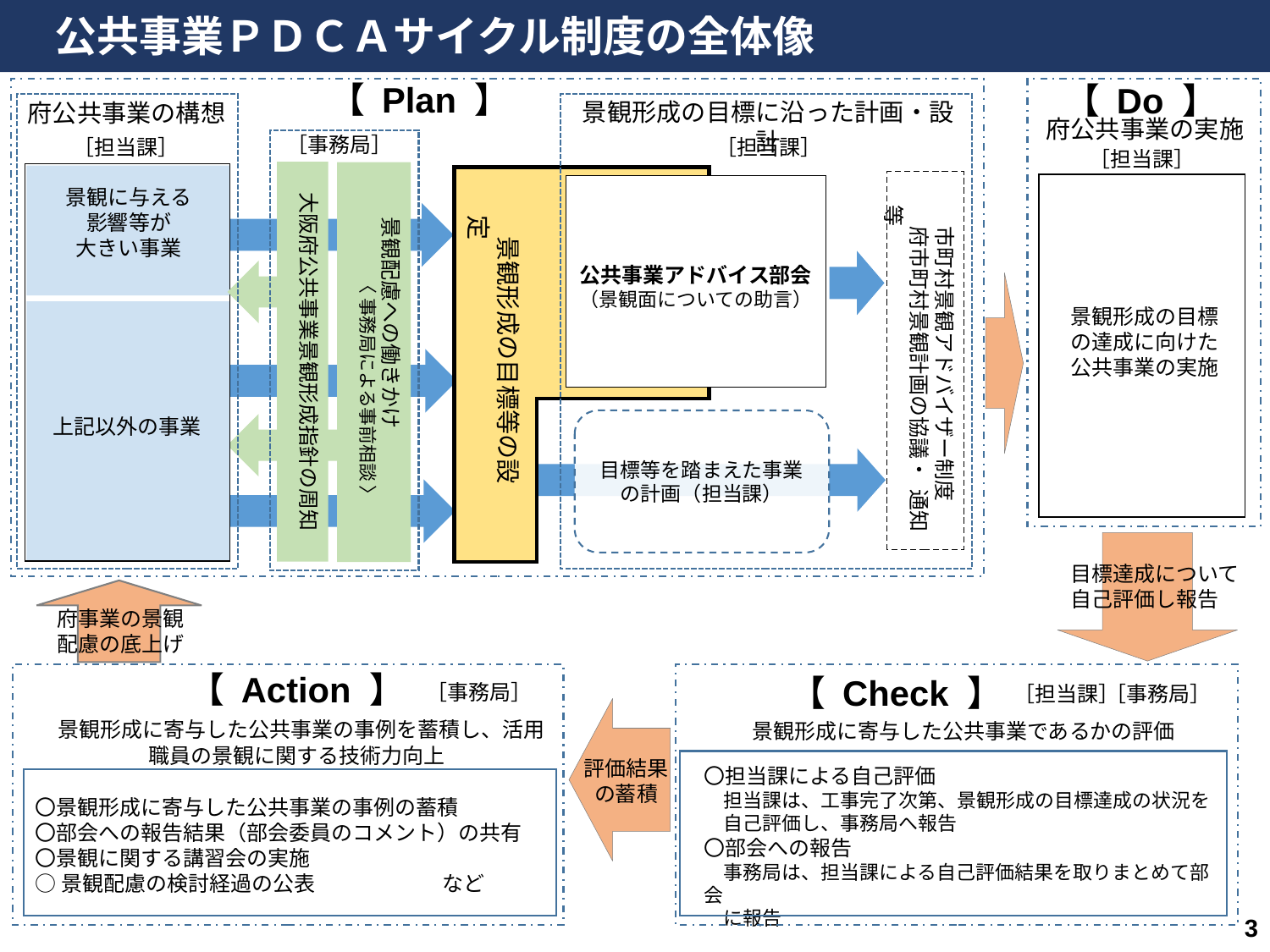

公共事業ＰＤＣＡサイクル制度の全体像
【 Plan 】
【 Do 】

景観形成の目標に沿った計画・設計
府公共事業の構想

府公共事業の実施
［事務局］
［担当課］
［担当課］

［担当課］
大阪府公共事業景観形成指針の周知
　　景観配慮への働きかけ
　　　〈 事務局による事前相談 〉

　　市町村景観アドバイザー制度
　　府市町村景観計画の協議・  通知　等

公共事業アドバイス部会
（景観面についての助言）
景観に与える
影響等が
大きい事業
　景観形成の目標等の設定

景観形成の目標
の達成に向けた
公共事業の実施

上記以外の事業
目標等を踏まえた事業の計画（担当課）

目標達成について
自己評価し報告

府事業の景観
配慮の底上げ
【 Action 】

【 Check 】
［事務局］
［担当課］
［事務局］

景観形成に寄与した公共事業の事例を蓄積し、活用
景観形成に寄与した公共事業であるかの評価
職員の景観に関する技術力向上
評価結果
の蓄積

〇担当課による自己評価
　担当課は、工事完了次第、景観形成の目標達成の状況を
　自己評価し、事務局へ報告
〇部会への報告
　事務局は、担当課による自己評価結果を取りまとめて部会
　に報告

〇景観形成に寄与した公共事業の事例の蓄積
〇部会への報告結果（部会委員のコメント）の共有
〇景観に関する講習会の実施
○景観配慮の検討経過の公表　　　　　　など
3